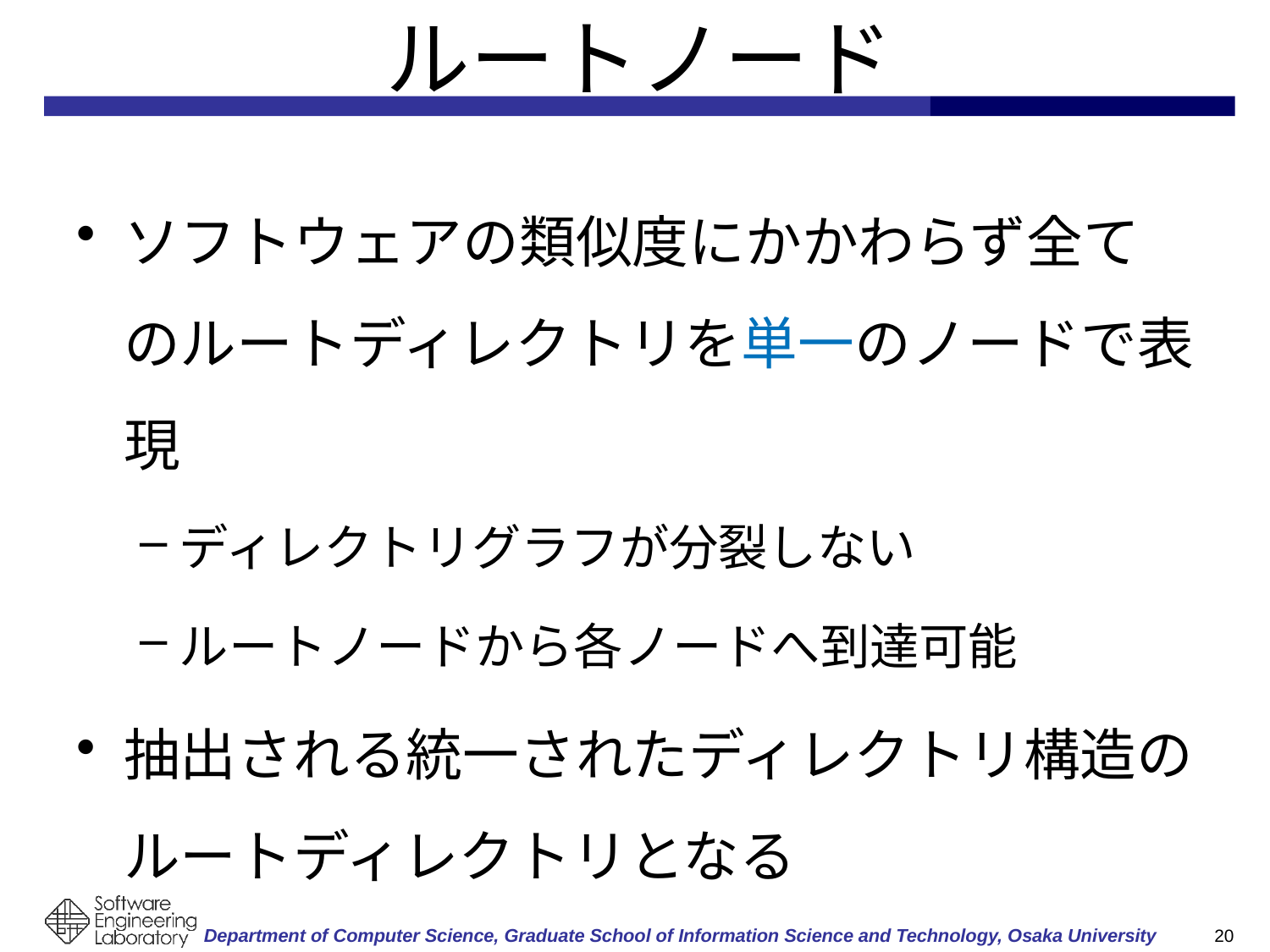

# ルートノード
ソフトウェアの類似度にかかわらず全てのルートディレクトリを単一のノードで表現
ディレクトリグラフが分裂しない
ルートノードから各ノードへ到達可能
抽出される統一されたディレクトリ構造の
ルートディレクトリとなる
20